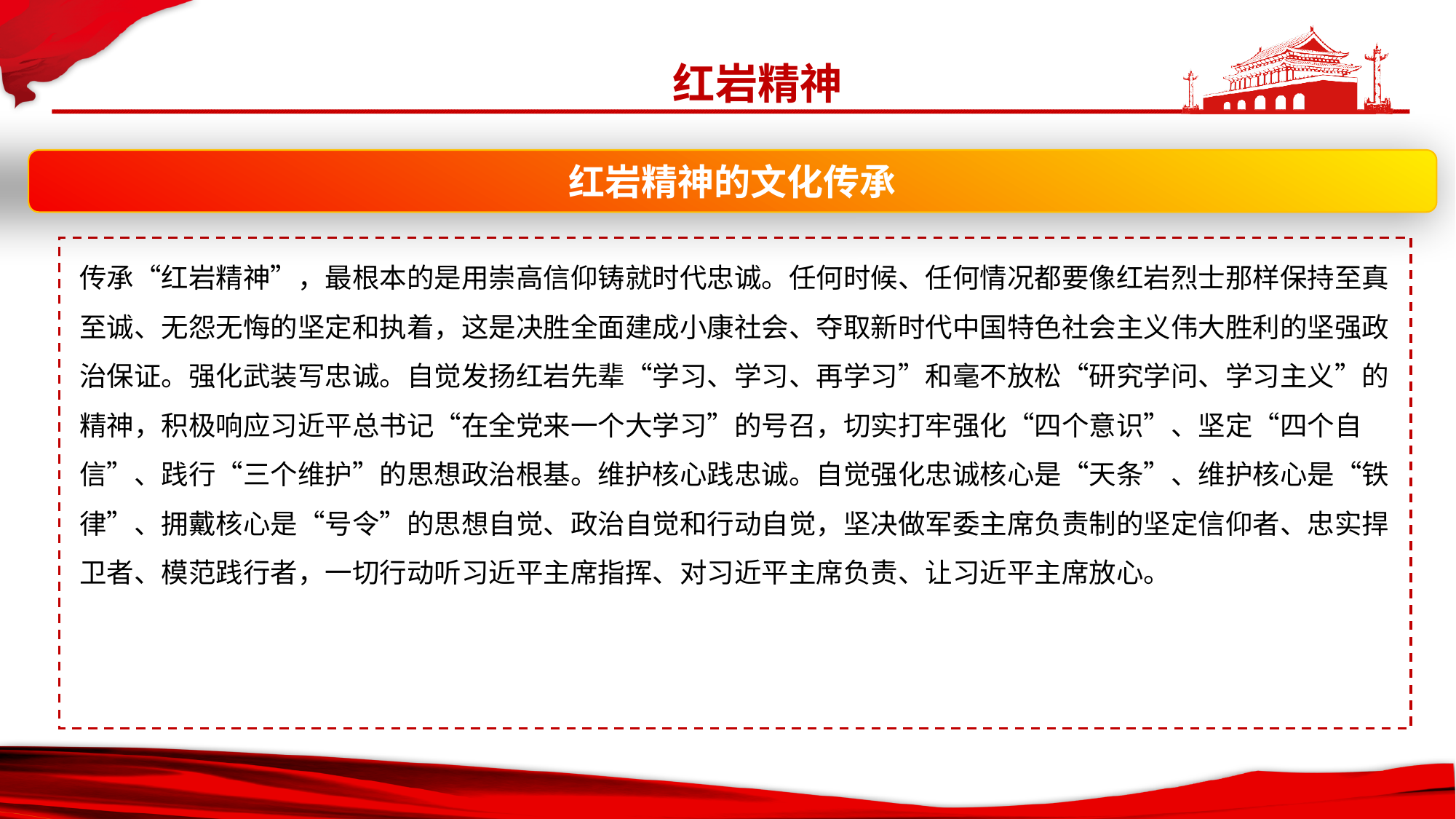

红岩精神
红岩精神的文化传承

传承“红岩精神”，最根本的是用崇高信仰铸就时代忠诚。任何时候、任何情况都要像红岩烈士那样保持至真至诚、无怨无悔的坚定和执着，这是决胜全面建成小康社会、夺取新时代中国特色社会主义伟大胜利的坚强政治保证。强化武装写忠诚。自觉发扬红岩先辈“学习、学习、再学习”和毫不放松“研究学问、学习主义”的精神，积极响应习近平总书记“在全党来一个大学习”的号召，切实打牢强化“四个意识”、坚定“四个自信”、践行“三个维护”的思想政治根基。维护核心践忠诚。自觉强化忠诚核心是“天条”、维护核心是“铁律”、拥戴核心是“号令”的思想自觉、政治自觉和行动自觉，坚决做军委主席负责制的坚定信仰者、忠实捍卫者、模范践行者，一切行动听习近平主席指挥、对习近平主席负责、让习近平主席放心。